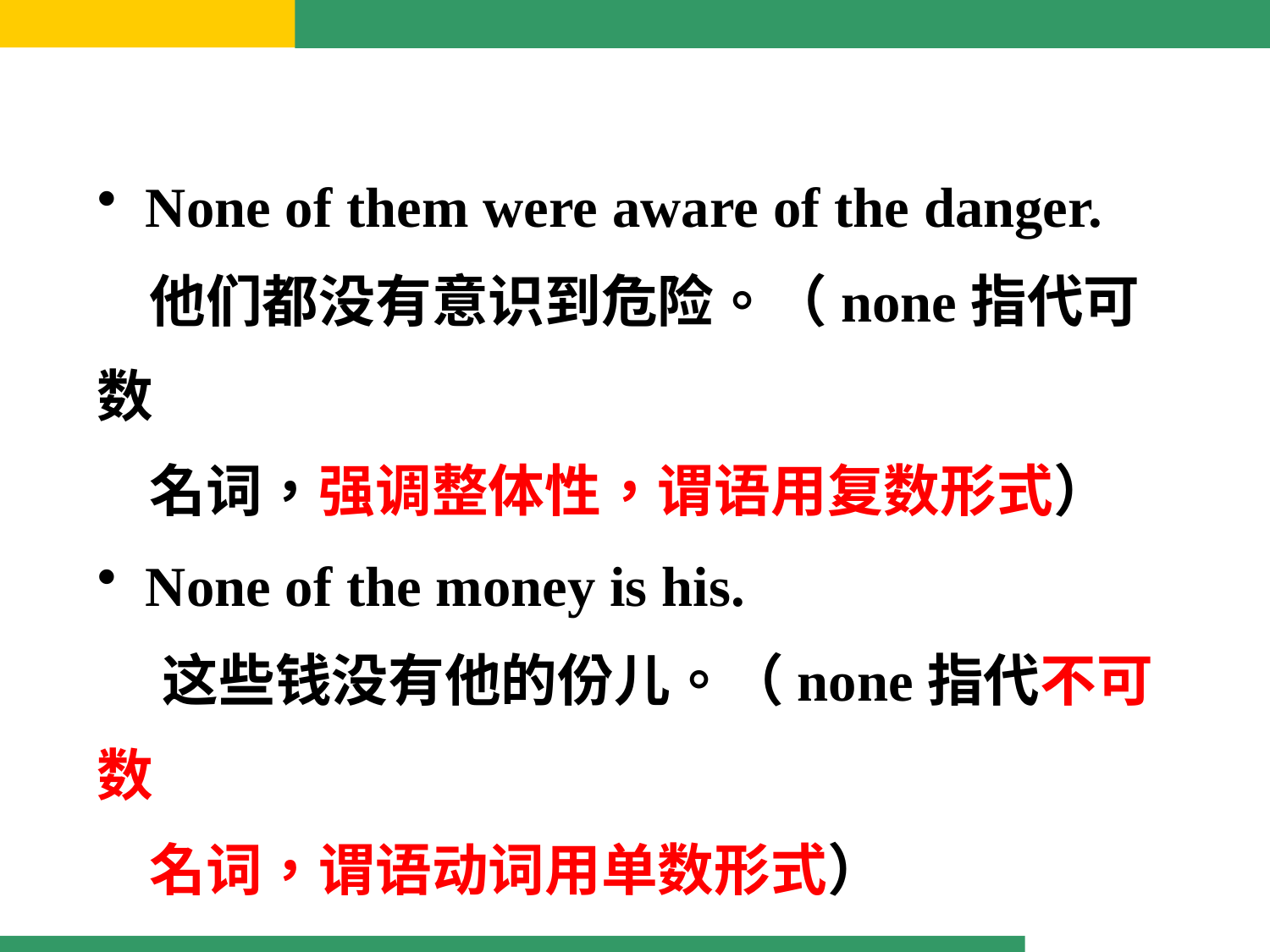

None of them were aware of the danger.
   他们都没有意识到危险。（none指代可数
   名词，强调整体性，谓语用复数形式）
  None of the money is his.
    这些钱没有他的份儿。（none指代不可数
   名词，谓语动词用单数形式）